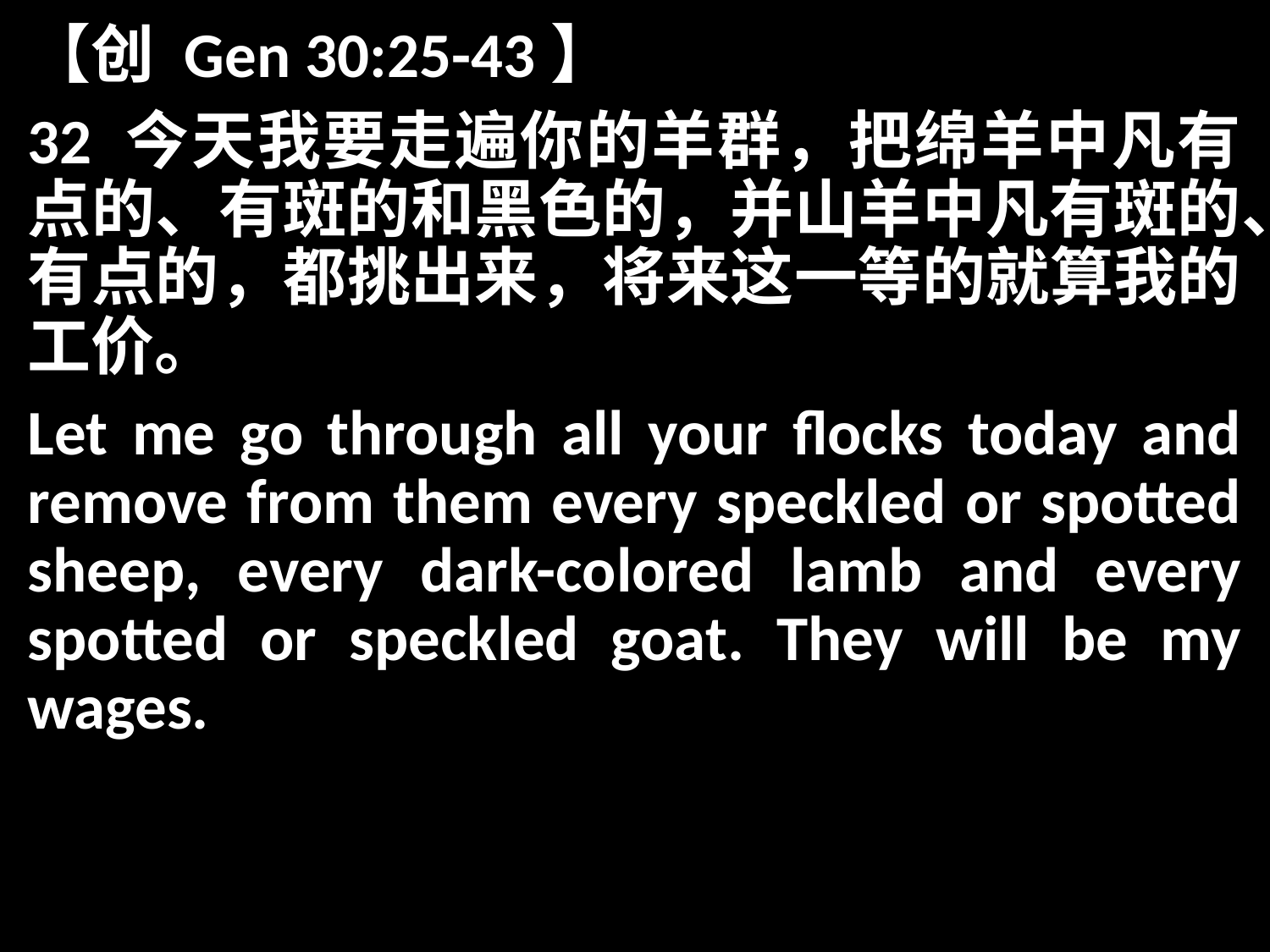

【创 Gen 30:25-43】
32 今天我要走遍你的羊群，把绵羊中凡有点的、有斑的和黑色的，并山羊中凡有斑的、有点的，都挑出来，将来这一等的就算我的工价。
Let me go through all your flocks today and remove from them every speckled or spotted sheep, every dark-colored lamb and every spotted or speckled goat. They will be my wages.